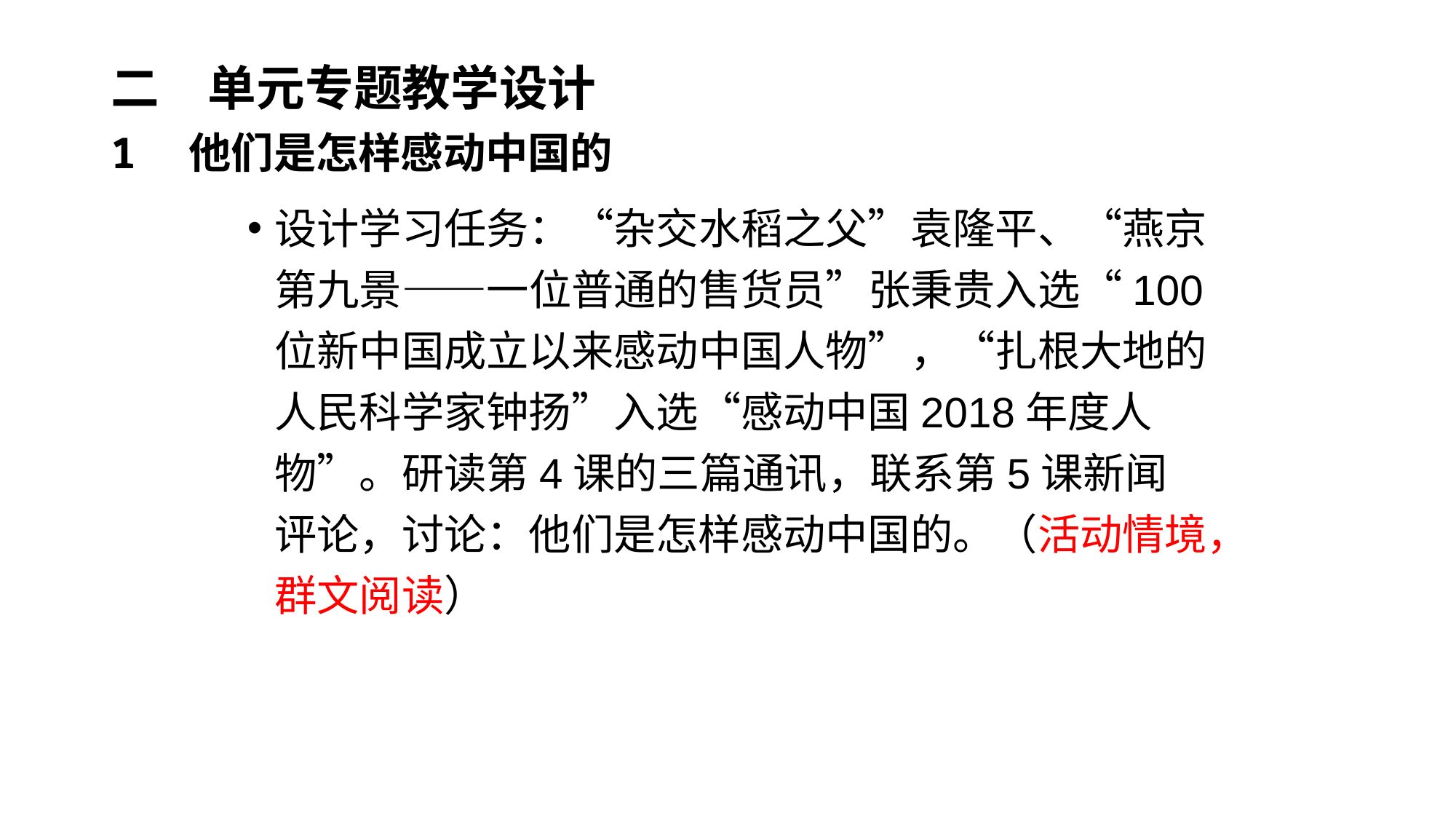

# 二　单元专题教学设计 1　他们是怎样感动中国的
设计学习任务：“杂交水稻之父”袁隆平、“燕京第九景――一位普通的售货员”张秉贵入选“100位新中国成立以来感动中国人物”，“扎根大地的人民科学家钟扬”入选“感动中国2018年度人物”。研读第4课的三篇通讯，联系第5课新闻评论，讨论：他们是怎样感动中国的。（活动情境，群文阅读）